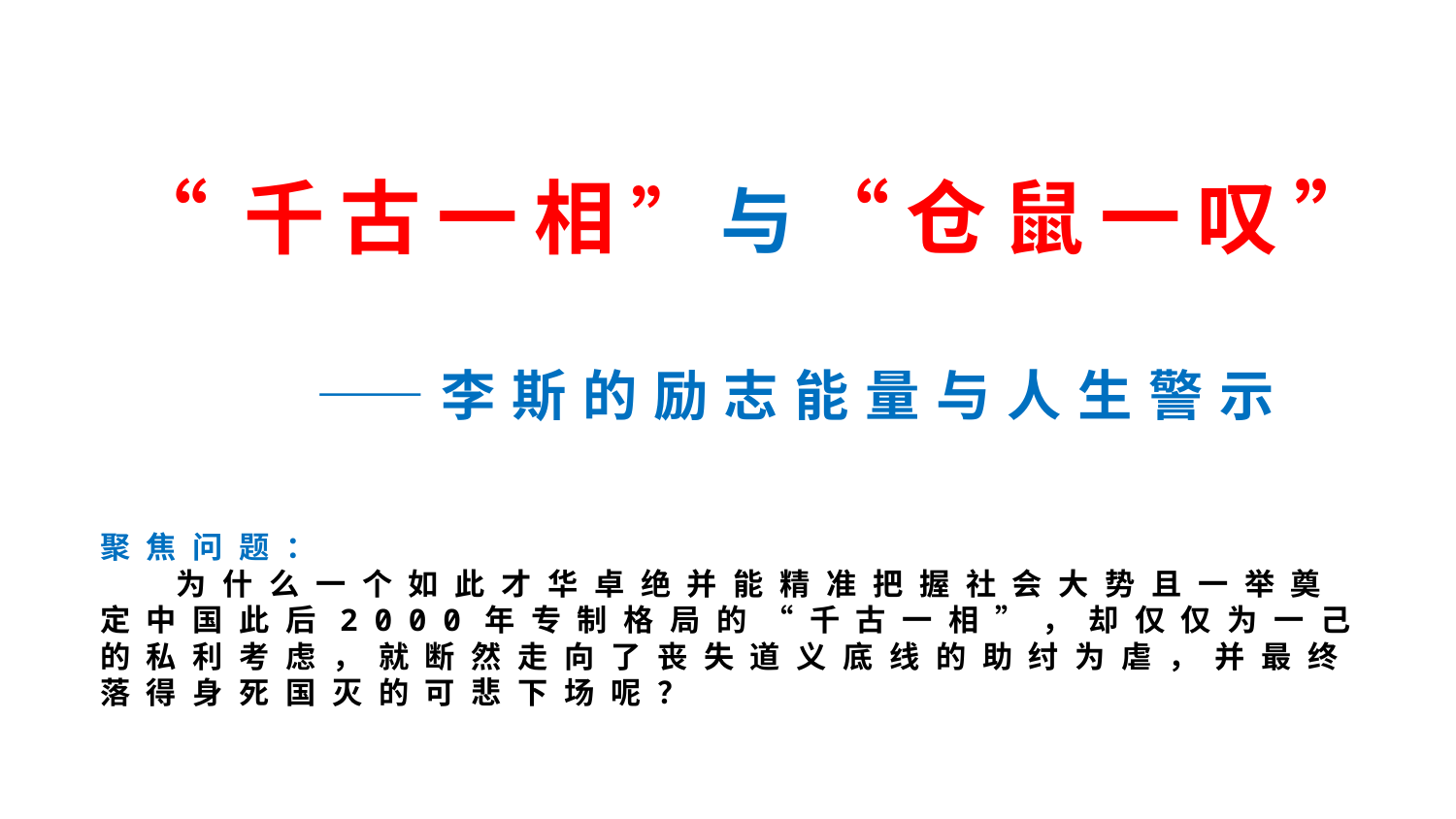

“千古一相”与“仓鼠一叹”
    ——李斯的励志能量与人生警示

聚焦问题：
   为什么一个如此才华卓绝并能精准把握社会大势且一举奠定中国此后2000年专制格局的“千古一相”，却仅仅为一己的私利考虑，就断然走向了丧失道义底线的助纣为虐，并最终落得身死国灭的可悲下场呢？